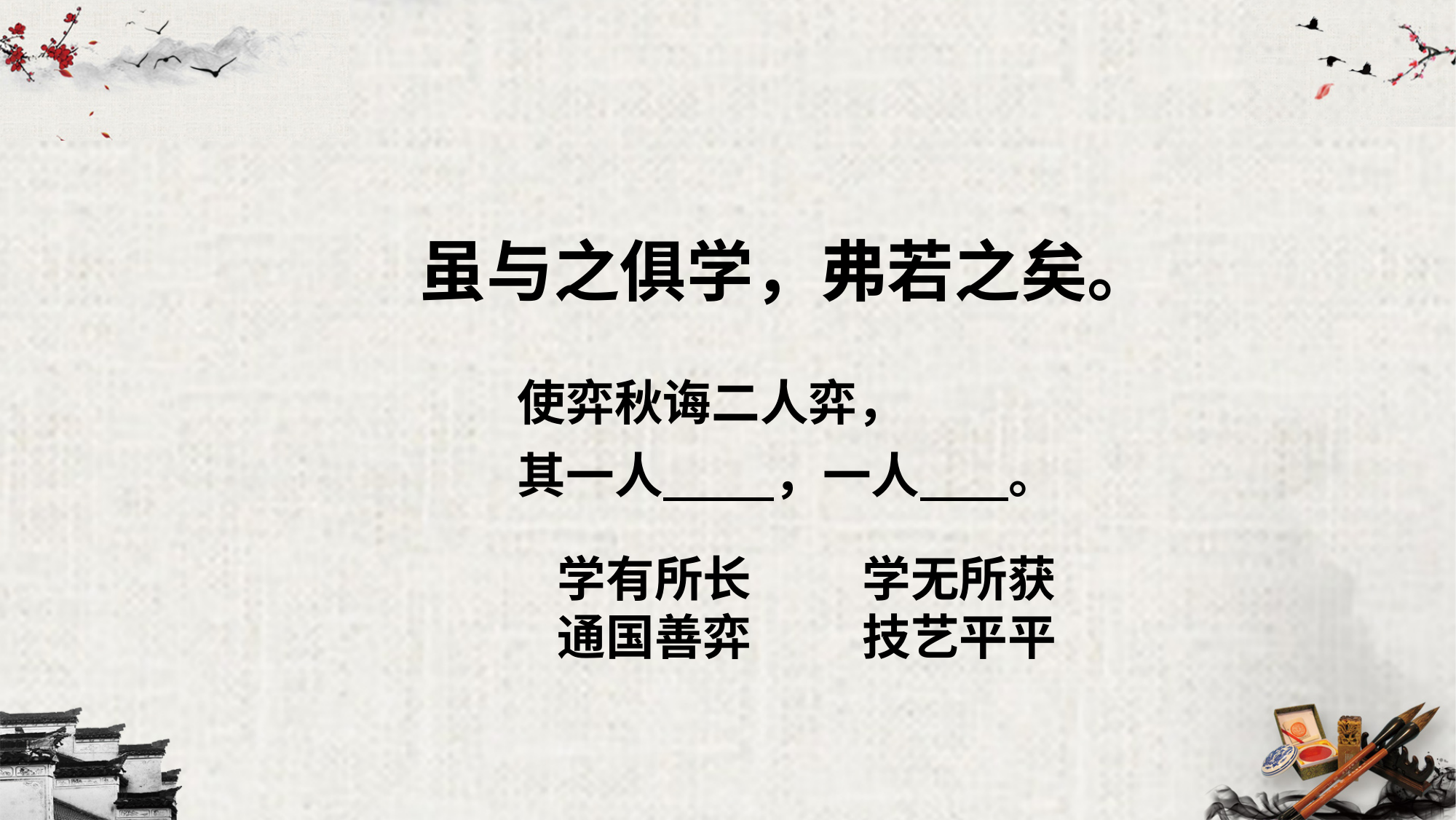

虽与之俱学，弗若之矣。
使弈秋诲二人弈，
其一人          ，一人        。

    学有所长          学无所获
    通国善弈          技艺平平